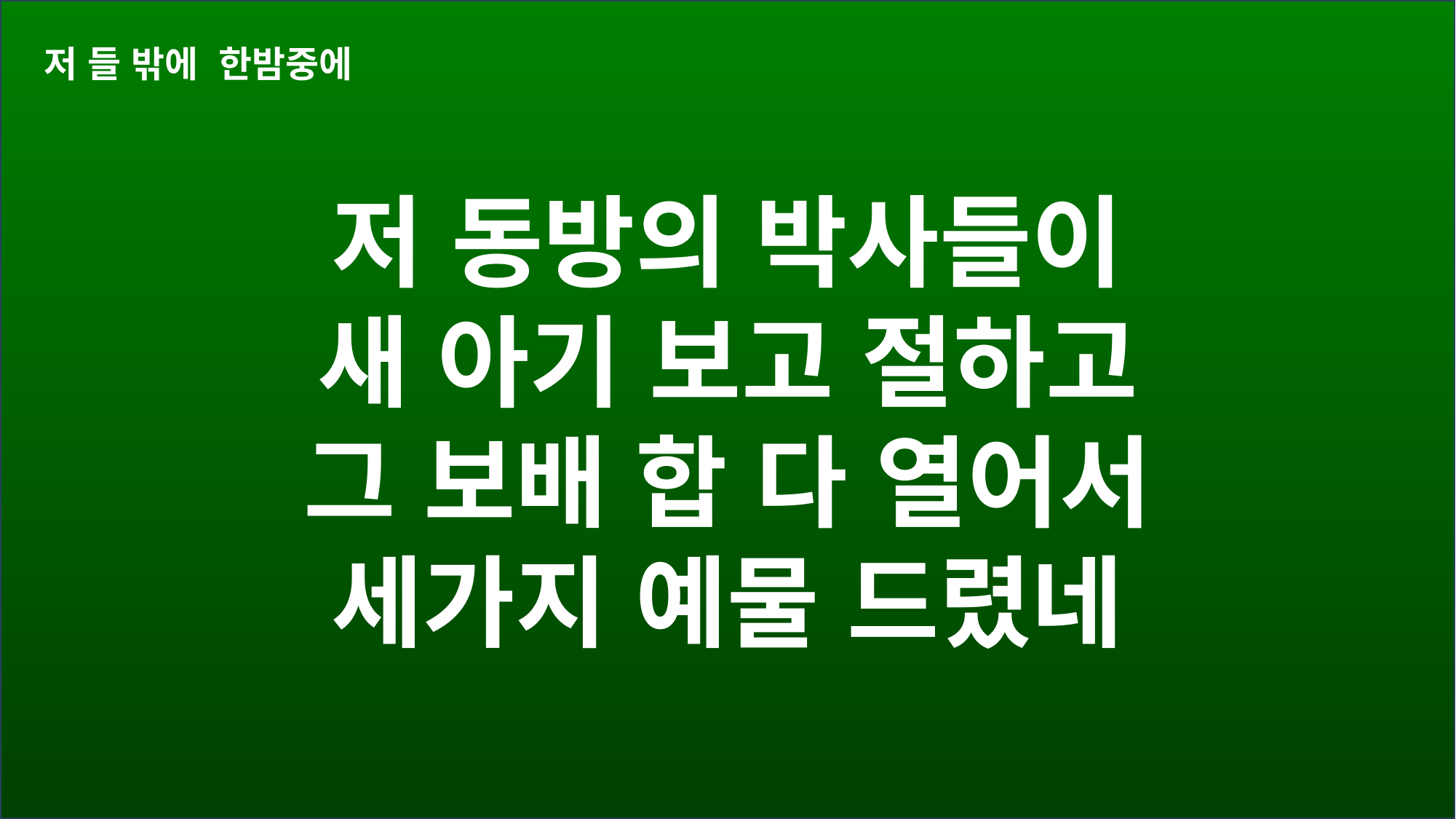

저 들 밖에  한밤중에
저 동방의 박사들이
새 아기 보고 절하고
그 보배 합 다 열어서
세가지 예물 드렸네
#
찬양해요~

찬양해요~